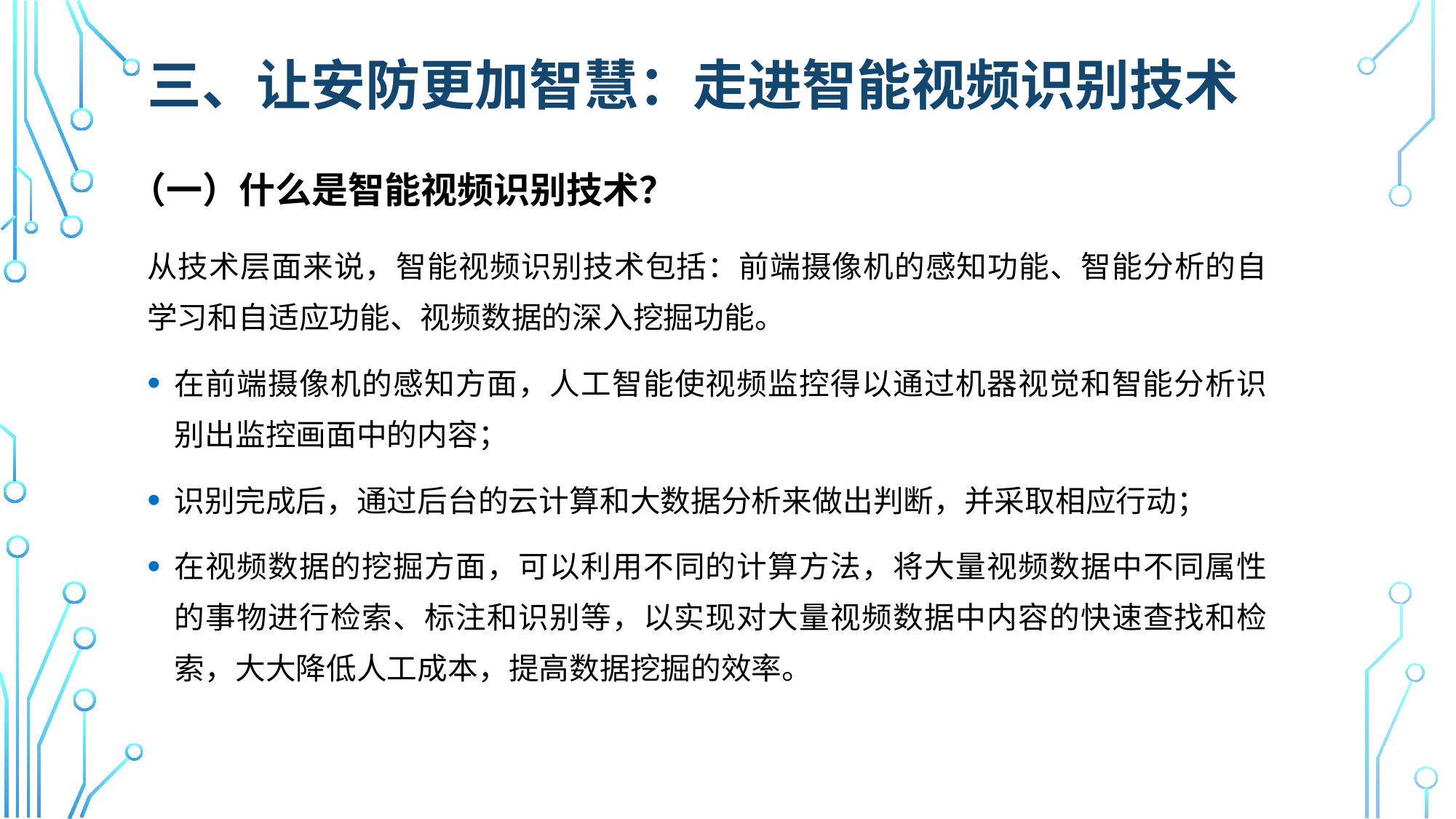

# 三、让安防更加智慧：走进智能视频识别技术
（一）什么是智能视频识别技术？
从技术层面来说，智能视频识别技术包括：前端摄像机的感知功能、智能分析的自学习和自适应功能、视频数据的深入挖掘功能。
在前端摄像机的感知方面，人工智能使视频监控得以通过机器视觉和智能分析识别出监控画面中的内容；
识别完成后，通过后台的云计算和大数据分析来做出判断，并采取相应行动；
在视频数据的挖掘方面，可以利用不同的计算方法，将大量视频数据中不同属性的事物进行检索、标注和识别等，以实现对大量视频数据中内容的快速查找和检索，大大降低人工成本，提高数据挖掘的效率。